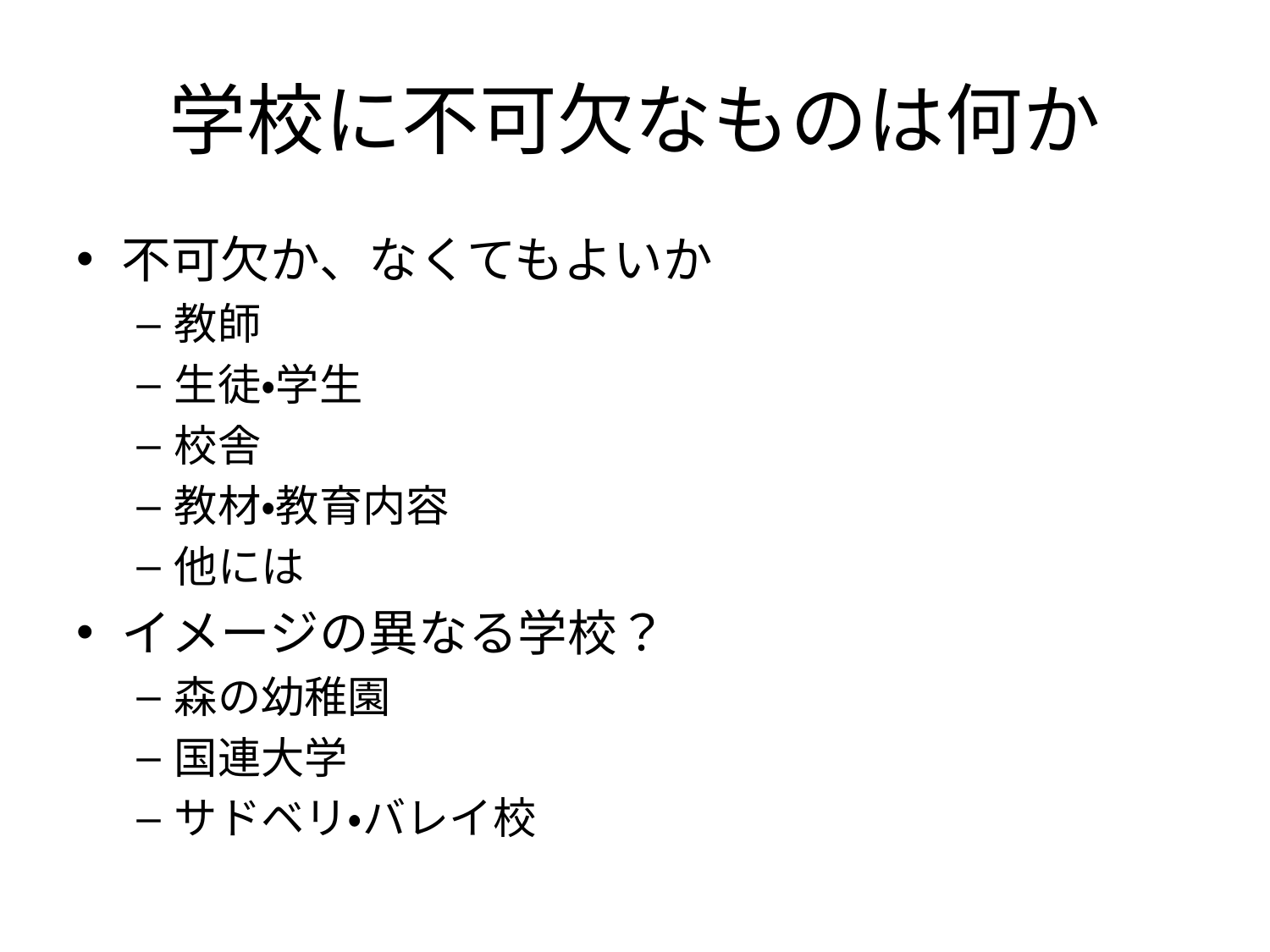

# 学校に不可欠なものは何か
不可欠か、なくてもよいか
教師
生徒・学生
校舎
教材・教育内容
他には
イメージの異なる学校？
森の幼稚園
国連大学
サドベリ・バレイ校